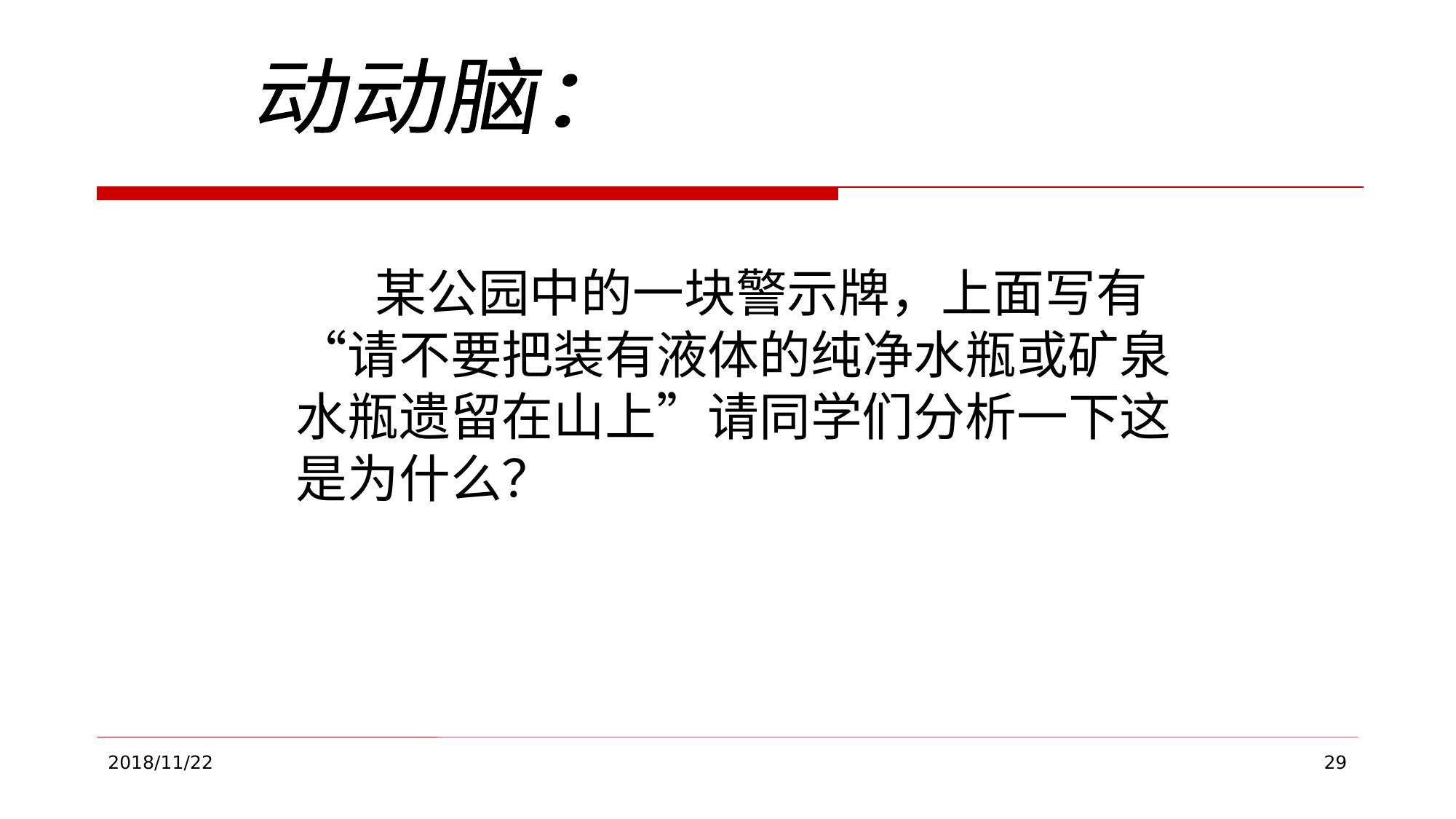

动动脑：
            某公园中的一块警示牌，上面写有“请不要把装有液体的纯净水瓶或矿泉水瓶遗留在山上”请同学们分析一下这是为什么？
2018/11/22
29